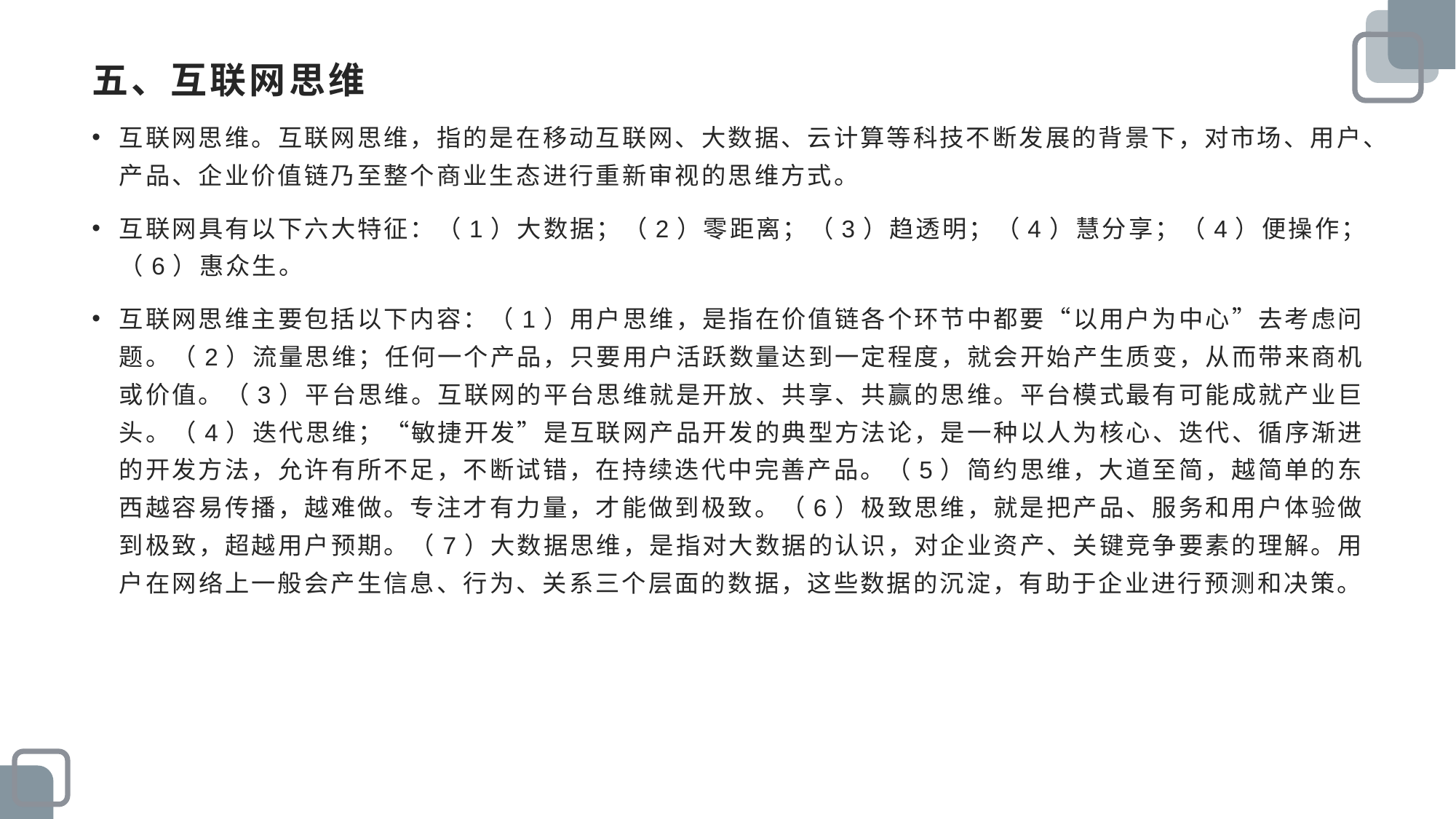

# 五、互联网思维
互联网思维。互联网思维，指的是在移动互联网、大数据、云计算等科技不断发展的背景下，对市场、用户、产品、企业价值链乃至整个商业生态进行重新审视的思维方式。
互联网具有以下六大特征：（1）大数据；（2）零距离；（3）趋透明；（4）慧分享；（4）便操作；（6）惠众生。
互联网思维主要包括以下内容：（1）用户思维，是指在价值链各个环节中都要“以用户为中心”去考虑问题。（2）流量思维；任何一个产品，只要用户活跃数量达到一定程度，就会开始产生质变，从而带来商机或价值。（3）平台思维。互联网的平台思维就是开放、共享、共赢的思维。平台模式最有可能成就产业巨头。（4）迭代思维；“敏捷开发”是互联网产品开发的典型方法论，是一种以人为核心、迭代、循序渐进的开发方法，允许有所不足，不断试错，在持续迭代中完善产品。（5）简约思维，大道至简，越简单的东西越容易传播，越难做。专注才有力量，才能做到极致。（6）极致思维，就是把产品、服务和用户体验做到极致，超越用户预期。（7）大数据思维，是指对大数据的认识，对企业资产、关键竞争要素的理解。用户在网络上一般会产生信息、行为、关系三个层面的数据，这些数据的沉淀，有助于企业进行预测和决策。